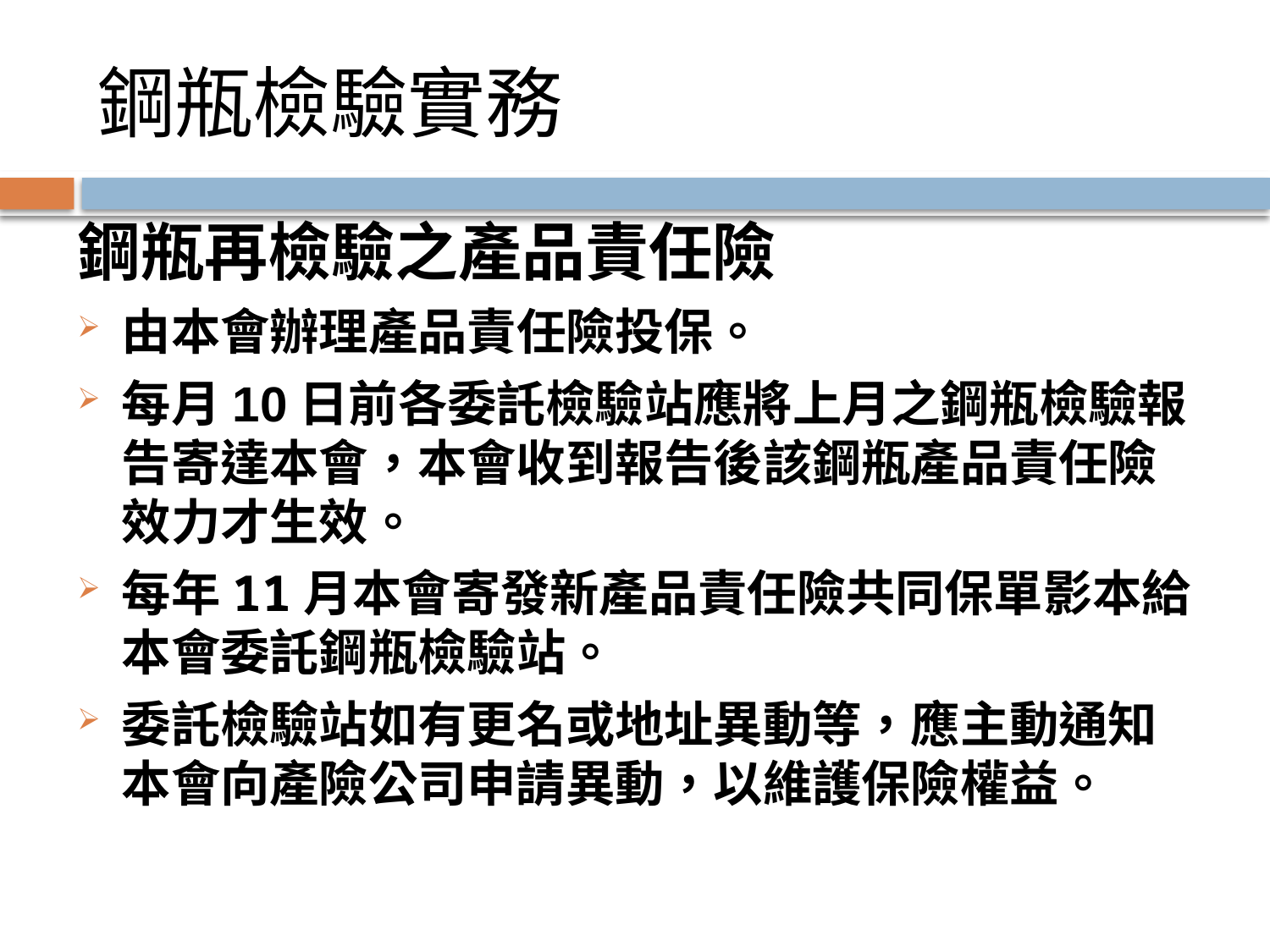

# 鋼瓶檢驗實務
鋼瓶再檢驗之產品責任險
由本會辦理產品責任險投保。
每月10日前各委託檢驗站應將上月之鋼瓶檢驗報告寄達本會，本會收到報告後該鋼瓶產品責任險效力才生效。
每年11月本會寄發新產品責任險共同保單影本給本會委託鋼瓶檢驗站。
委託檢驗站如有更名或地址異動等，應主動通知本會向產險公司申請異動，以維護保險權益。